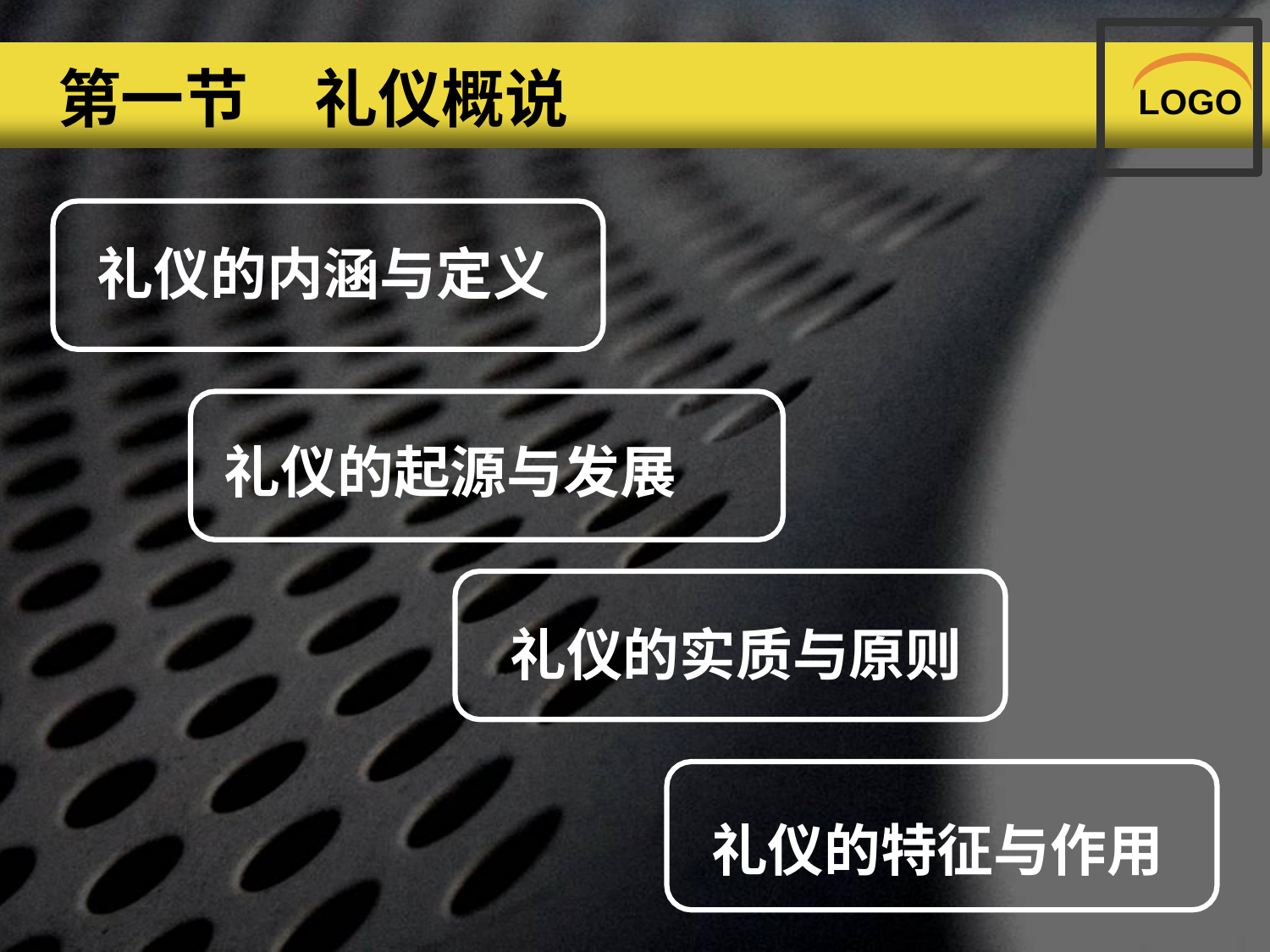

# 第一节	礼仪概说
LOGO

礼仪的内涵与定义

礼仪的起源与发展

礼仪的实质与原则

礼仪的特征与作用